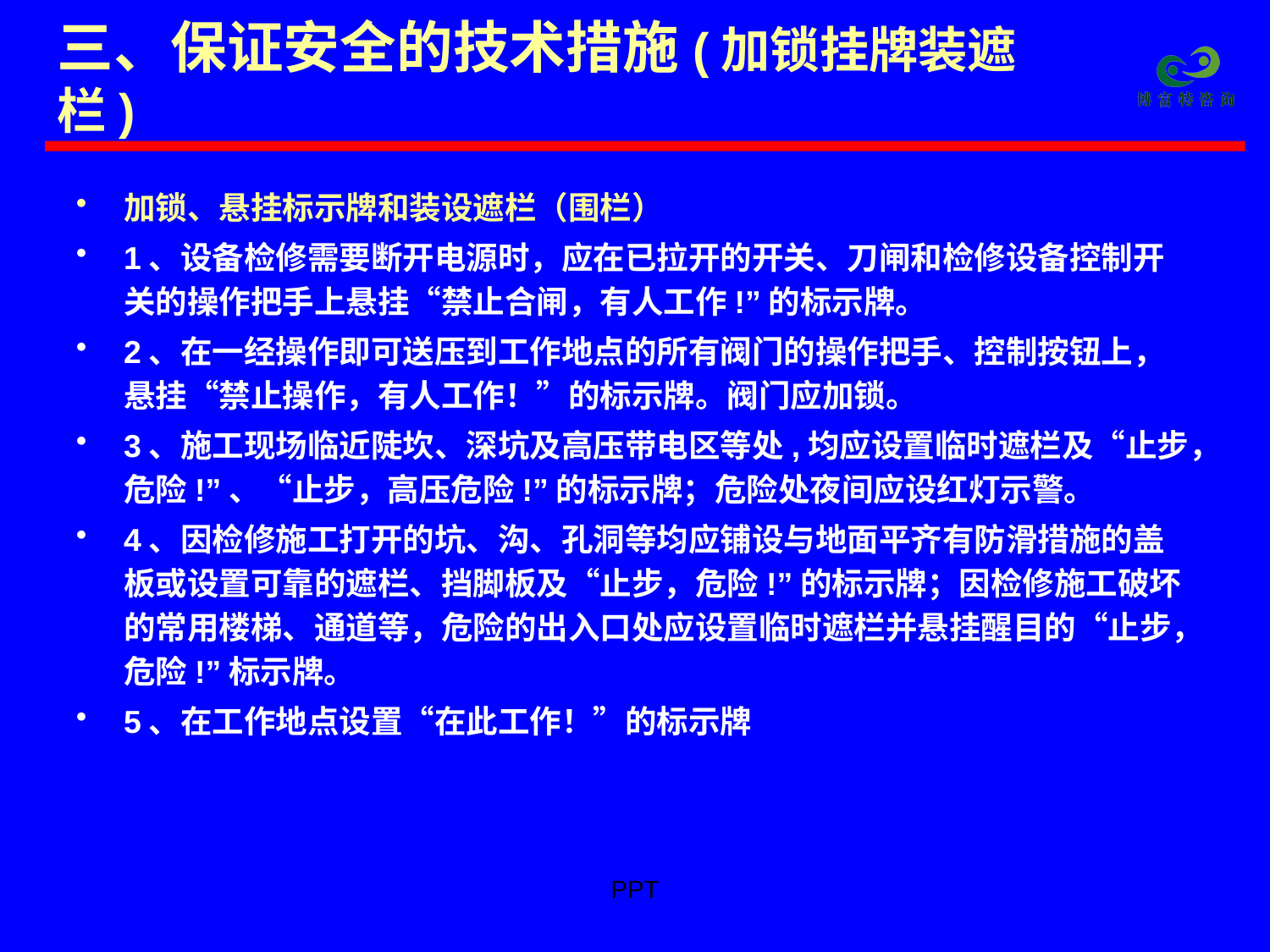

# 三、保证安全的技术措施(加锁挂牌装遮栏)

加锁、悬挂标示牌和装设遮栏（围栏）
1、设备检修需要断开电源时，应在已拉开的开关、刀闸和检修设备控制开关的操作把手上悬挂“禁止合闸，有人工作!”的标示牌。
2、在一经操作即可送压到工作地点的所有阀门的操作把手、控制按钮上，悬挂“禁止操作，有人工作！”的标示牌。阀门应加锁。
3、施工现场临近陡坎、深坑及高压带电区等处,均应设置临时遮栏及“止步，危险!”、“止步，高压危险!”的标示牌；危险处夜间应设红灯示警。
4、因检修施工打开的坑、沟、孔洞等均应铺设与地面平齐有防滑措施的盖板或设置可靠的遮栏、挡脚板及“止步，危险!”的标示牌；因检修施工破坏的常用楼梯、通道等，危险的出入口处应设置临时遮栏并悬挂醒目的“止步，危险!”标示牌。
5、在工作地点设置“在此工作！”的标示牌
PPT